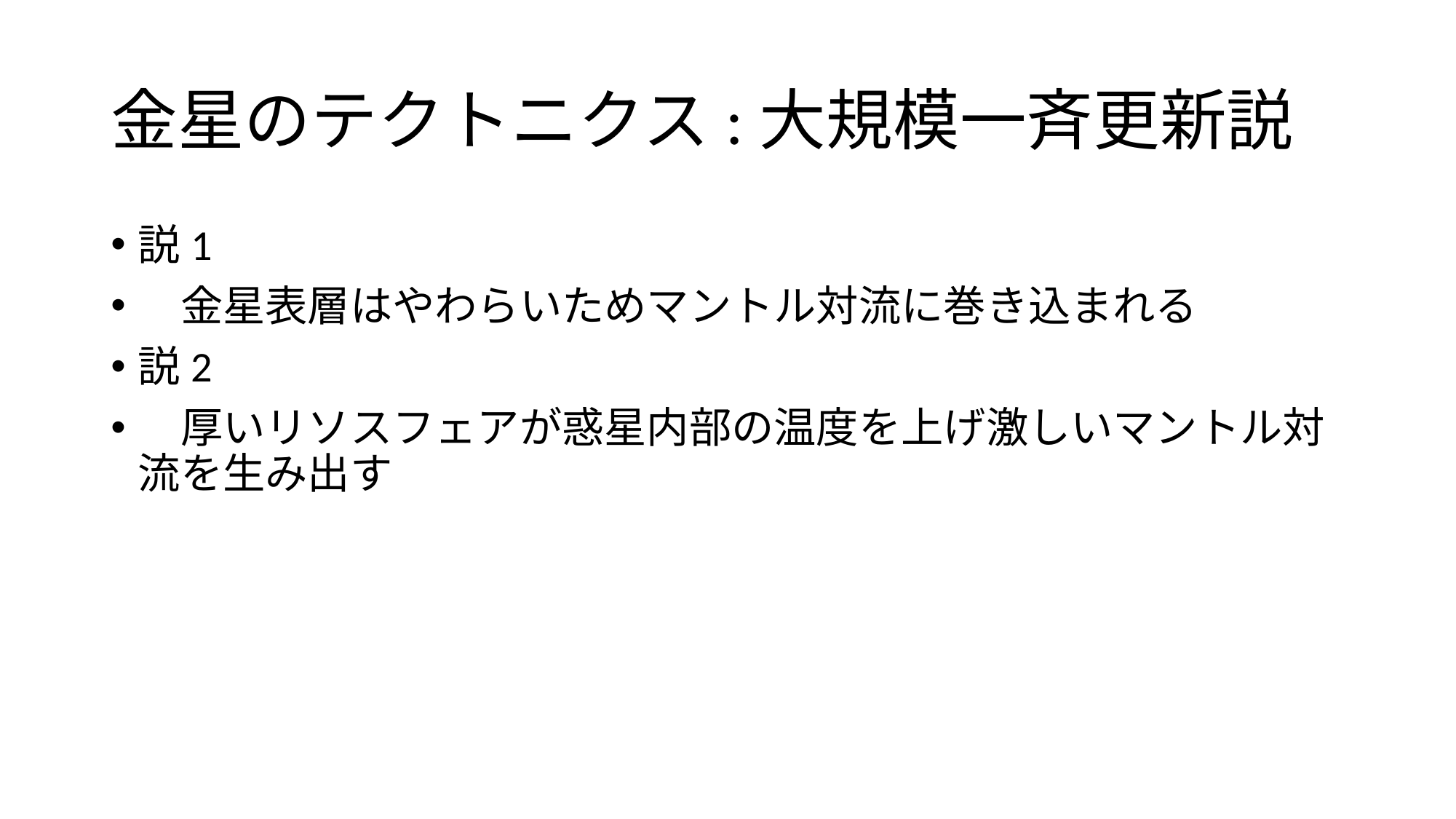

# 金星のテクトニクス:大規模一斉更新説
説1
　金星表層はやわらいためマントル対流に巻き込まれる
説2
　厚いリソスフェアが惑星内部の温度を上げ激しいマントル対流を生み出す